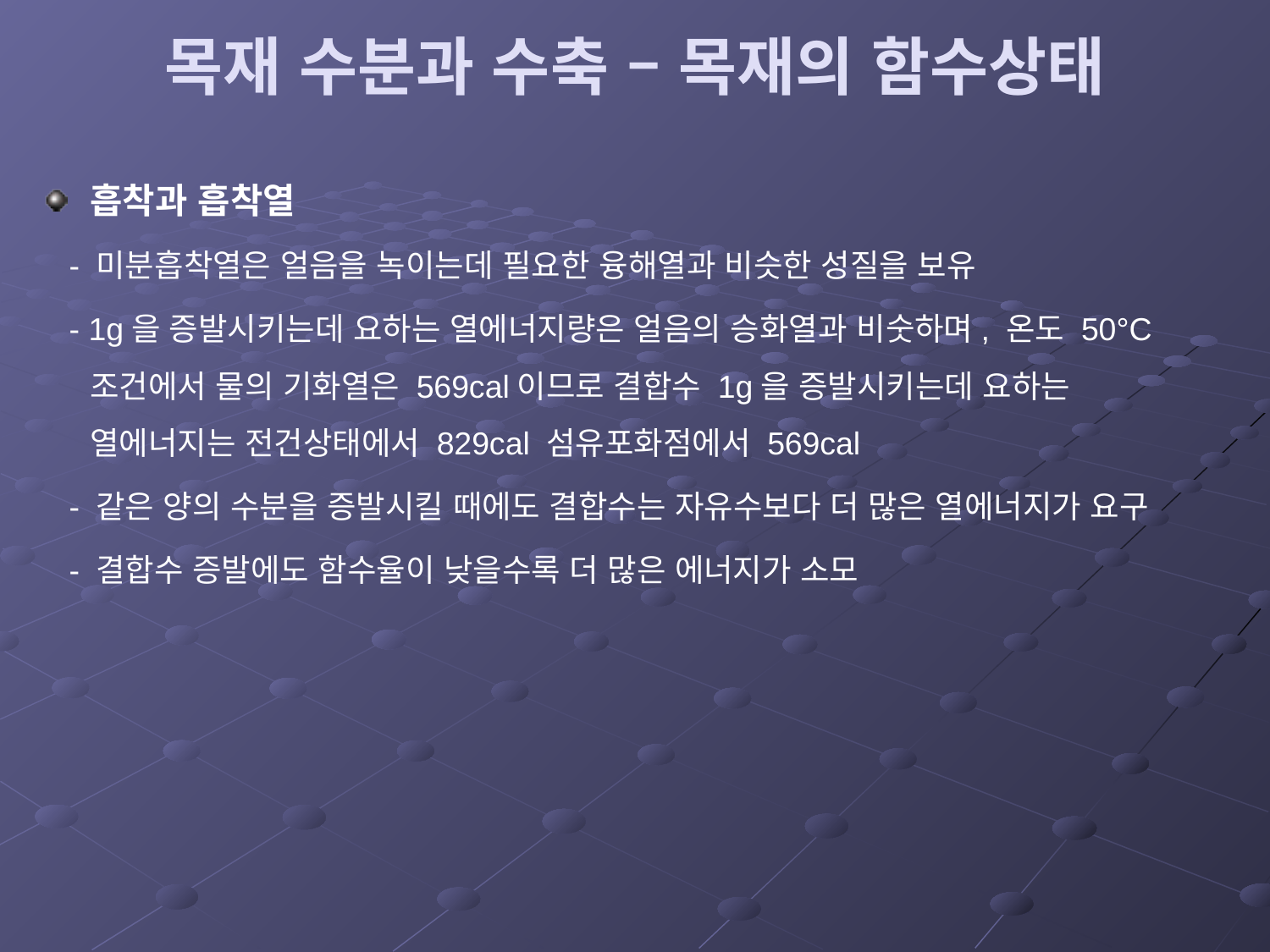

# 목재 수분과 수축 – 목재의 함수상태
흡착과 흡착열
   - 미분흡착열은 얼음을 녹이는데 필요한 융해열과 비슷한 성질을 보유
   - 1g을 증발시키는데 요하는 열에너지량은 얼음의 승화열과 비숫하며, 온도 50°C 조건에서 물의 기화열은 569cal이므로 결합수 1g을 증발시키는데 요하는 열에너지는 전건상태에서 829cal 섬유포화점에서 569cal
   - 같은 양의 수분을 증발시킬 때에도 결합수는 자유수보다 더 많은 열에너지가 요구
   - 결합수 증발에도 함수율이 낮을수록 더 많은 에너지가 소모